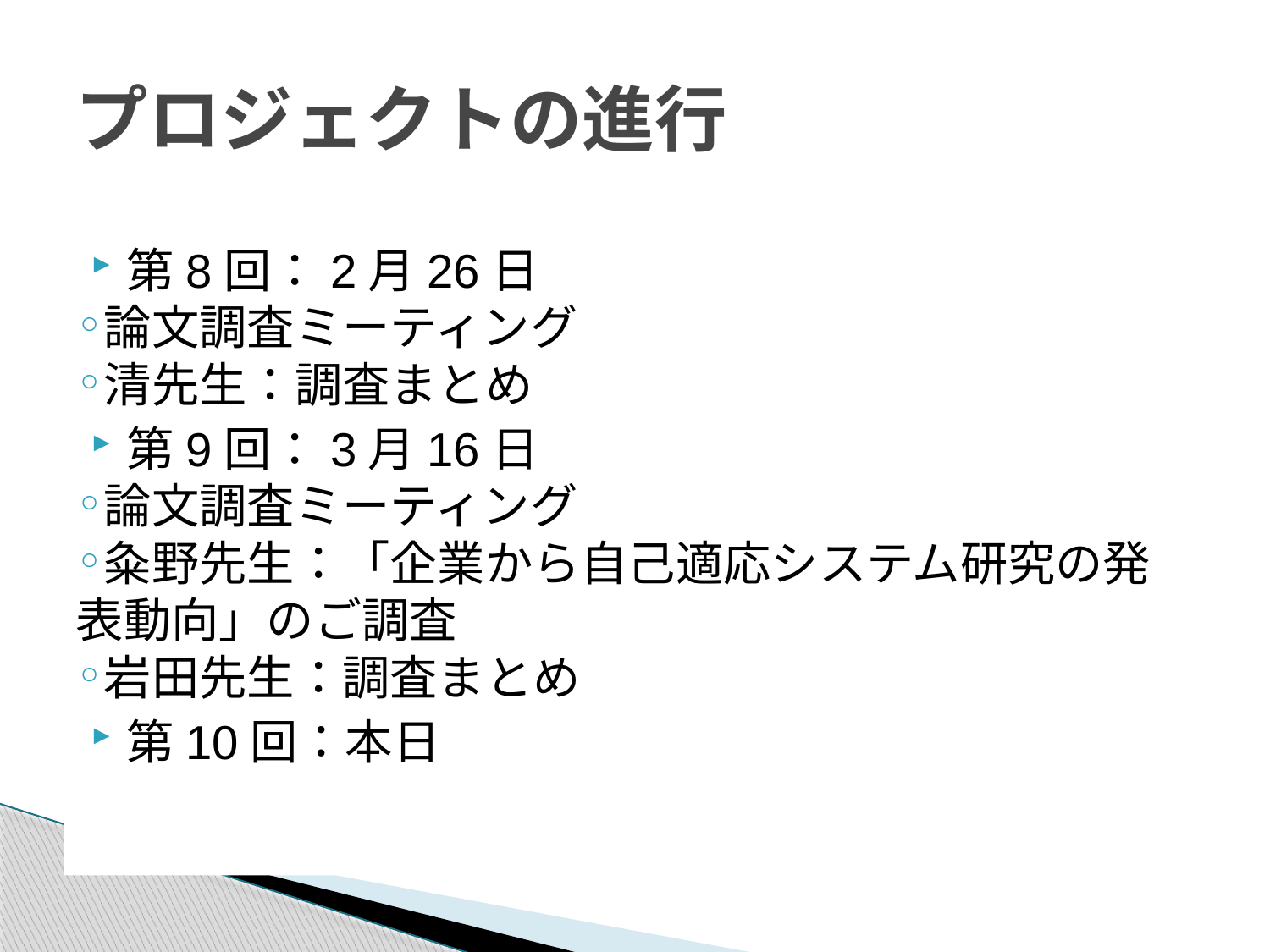

プロジェクトの進行
第8回：2月26日
論文調査ミーティング
清先生：調査まとめ
第9回：3月16日
論文調査ミーティング
粂野先生：「企業から自己適応システム研究の発表動向」のご調査
岩田先生：調査まとめ
第10回：本日